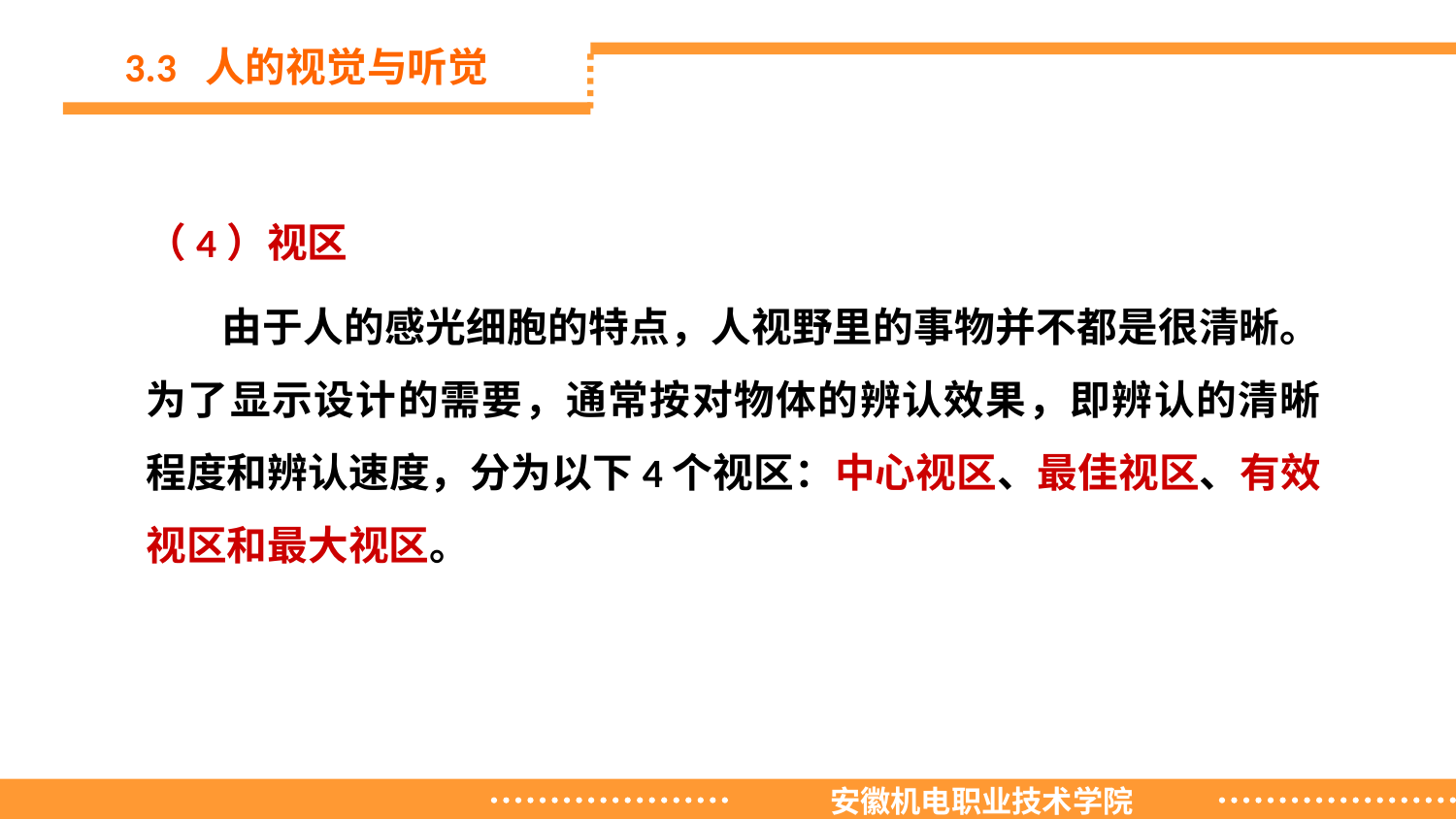

3.3  人的视觉与听觉

（4）视区
       由于人的感光细胞的特点，人视野里的事物并不都是很清晰。为了显示设计的需要，通常按对物体的辨认效果，即辨认的清晰程度和辨认速度，分为以下4个视区：中心视区、最佳视区、有效视区和最大视区。

安徽机电职业技术学院